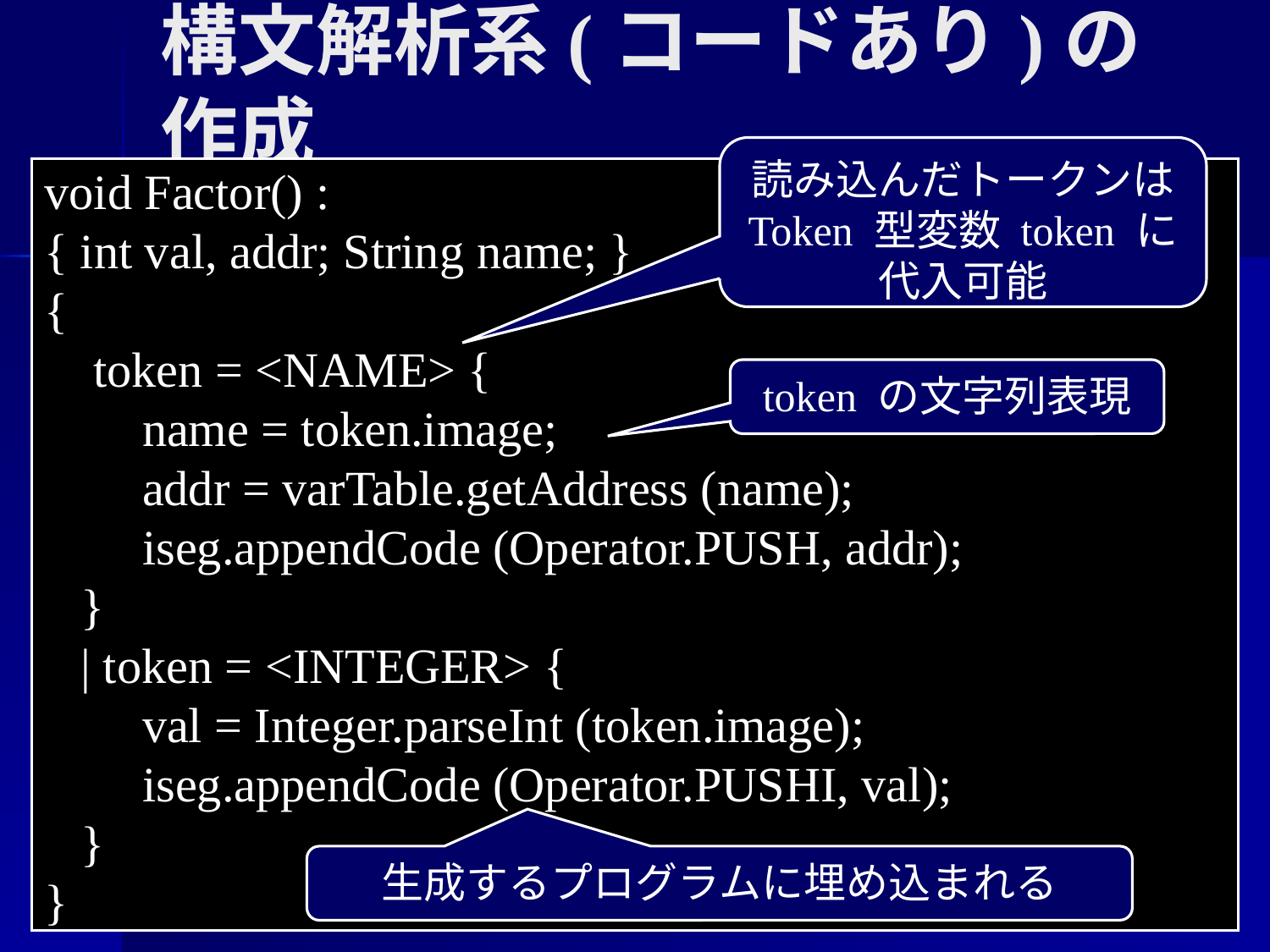

構文解析系(コードあり)の作成
読み込んだトークンは
Token 型変数 token に
代入可能
void Factor() :
{ int val, addr; String name; }
{
    token = <NAME> {
        name = token.image;
        addr = varTable.getAddress (name);
        iseg.appendCode (Operator.PUSH, addr);
   }
   | token = <INTEGER> {
        val = Integer.parseInt (token.image);
        iseg.appendCode (Operator.PUSHI, val);
   }
}
token の文字列表現
生成するプログラムに埋め込まれる